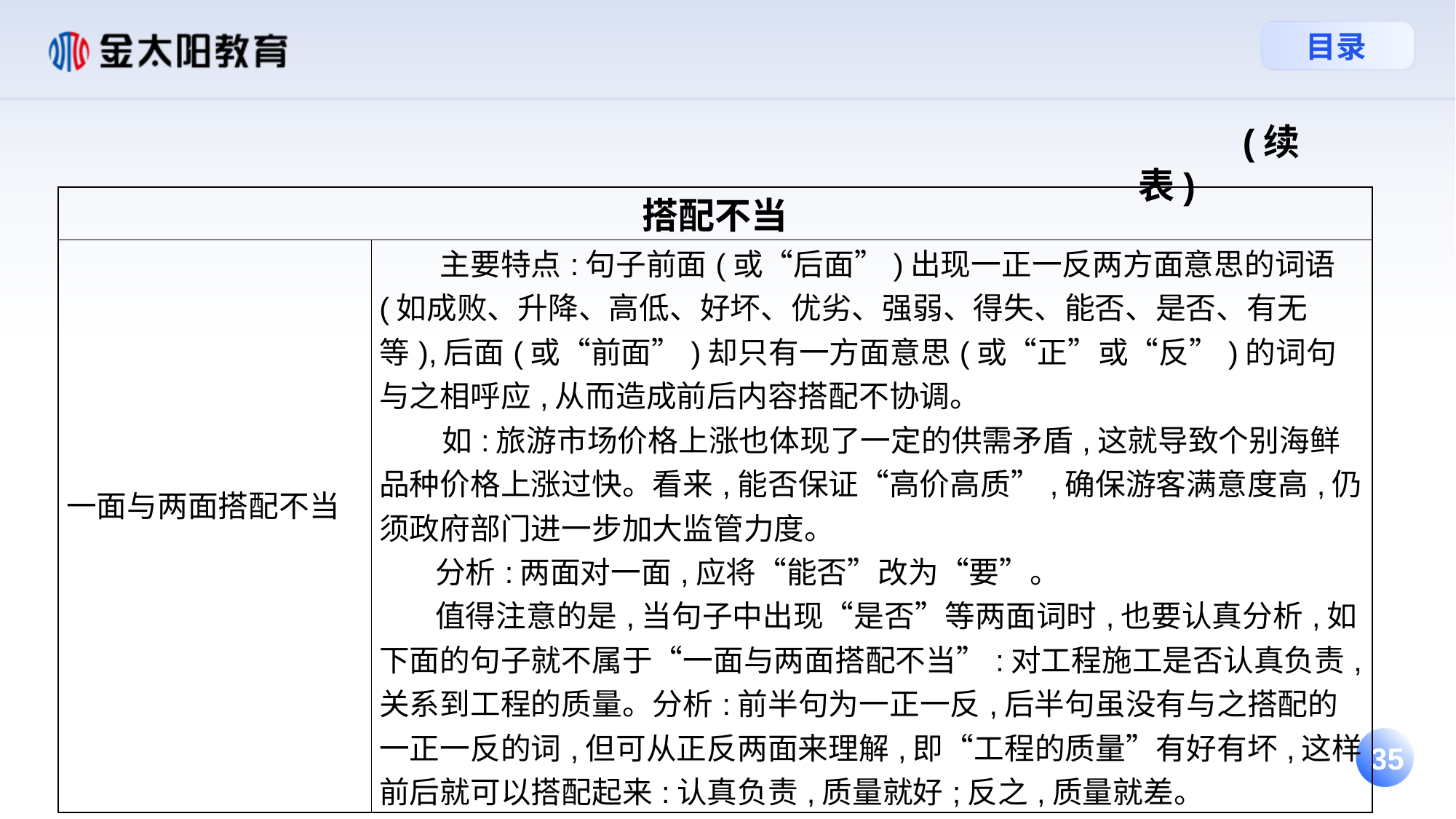

(续表)

| 搭配不当 |  |
| --- | --- |
| 一面与两面搭配不当 | 主要特点:句子前面(或“后面”)出现一正一反两方面意思的词语(如成败、升降、高低、好坏、优劣、强弱、得失、能否、是否、有无等),后面(或“前面”)却只有一方面意思(或“正”或“反”)的词句与之相呼应,从而造成前后内容搭配不协调。 如:旅游市场价格上涨也体现了一定的供需矛盾,这就导致个别海鲜品种价格上涨过快。看来,能否保证“高价高质”,确保游客满意度高,仍须政府部门进一步加大监管力度。 分析:两面对一面,应将“能否”改为“要”。 值得注意的是,当句子中出现“是否”等两面词时,也要认真分析,如下面的句子就不属于“一面与两面搭配不当”:对工程施工是否认真负责,关系到工程的质量。分析:前半句为一正一反,后半句虽没有与之搭配的一正一反的词,但可从正反两面来理解,即“工程的质量”有好有坏,这样前后就可以搭配起来:认真负责,质量就好;反之,质量就差。 |